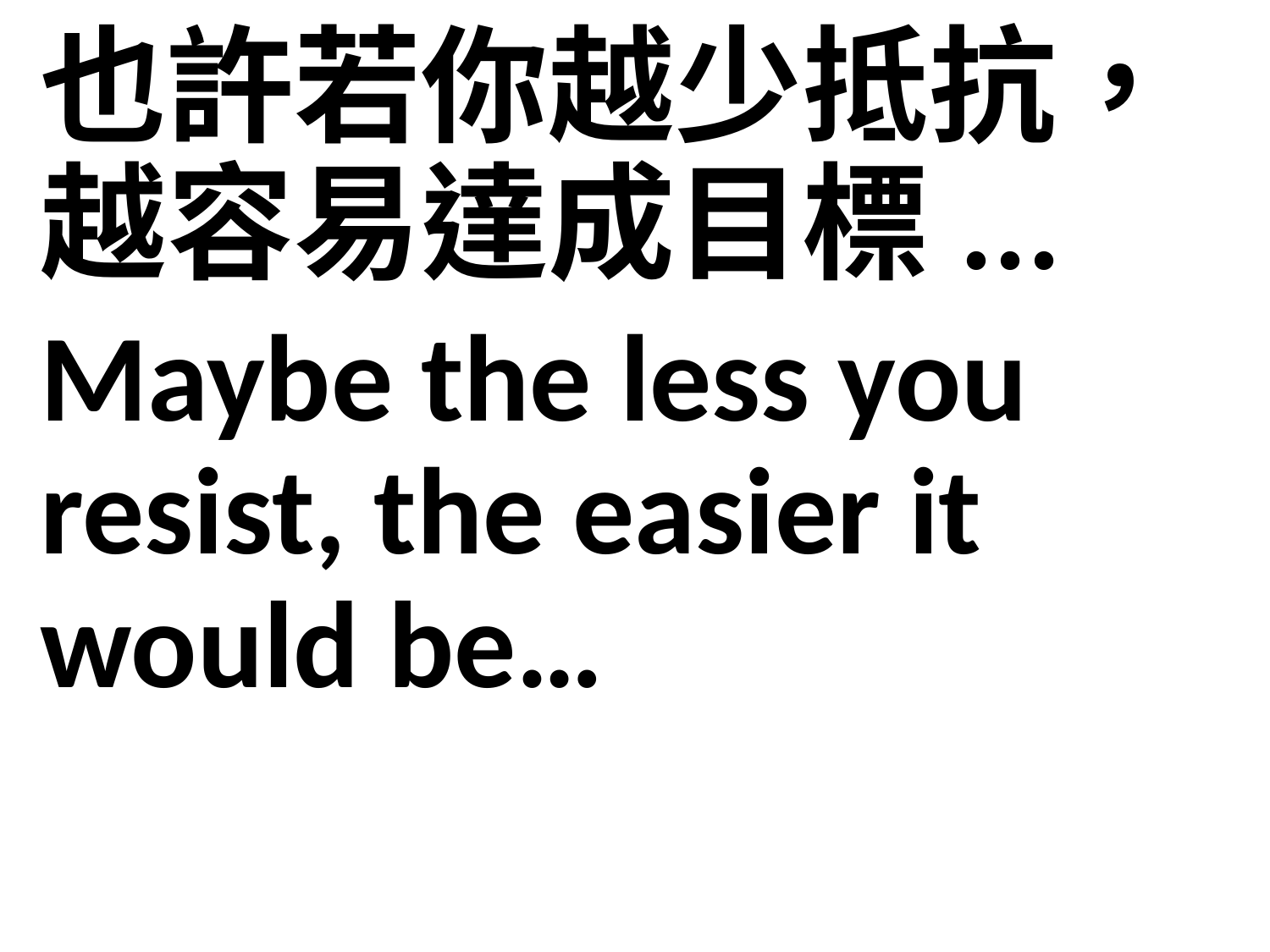

也許若你越少抵抗，越容易達成目標...
Maybe the less you resist, the easier it would be…